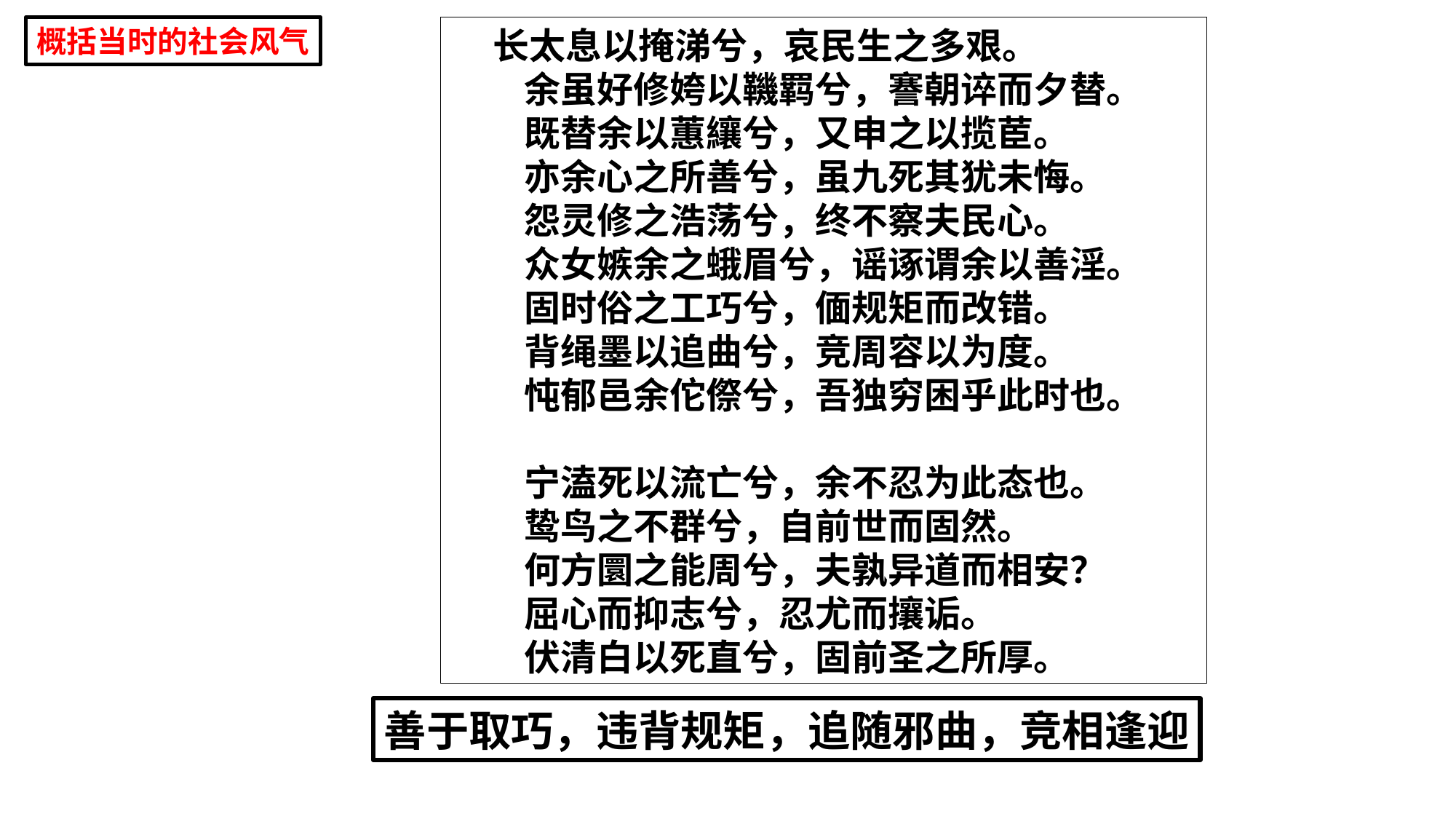

概括当时的社会风气
    长太息以掩涕兮，哀民生之多艰。
　　余虽好修姱以鞿羁兮，謇朝谇而夕替。
　　既替余以蕙纕兮，又申之以揽茞。
　　亦余心之所善兮，虽九死其犹未悔。
　　怨灵修之浩荡兮，终不察夫民心。
　　众女嫉余之蛾眉兮，谣诼谓余以善淫。
　　固时俗之工巧兮，偭规矩而改错。
　　背绳墨以追曲兮，竞周容以为度。
　　忳郁邑余佗傺兮，吾独穷困乎此时也。
　　宁溘死以流亡兮，余不忍为此态也。
　　鸷鸟之不群兮，自前世而固然。
　　何方圜之能周兮，夫孰异道而相安？
　　屈心而抑志兮，忍尤而攘诟。
　　伏清白以死直兮，固前圣之所厚。
善于取巧，违背规矩，追随邪曲，竞相逢迎